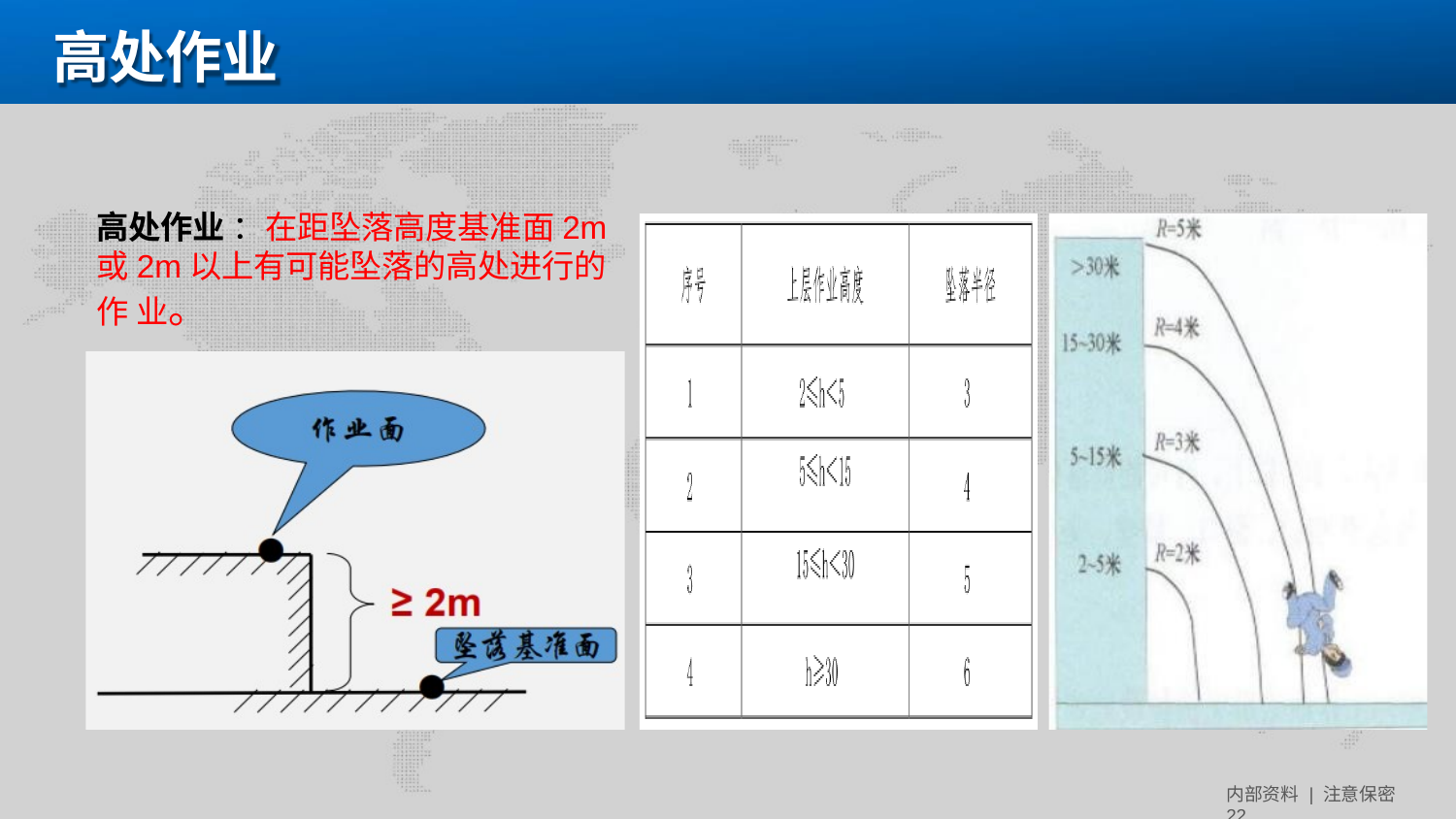

高处作业
高处作业 ：在距坠落高度基准面2m  或2m以上有可能坠落的高处进行的作 业。

内部资料 | 注意保密 22